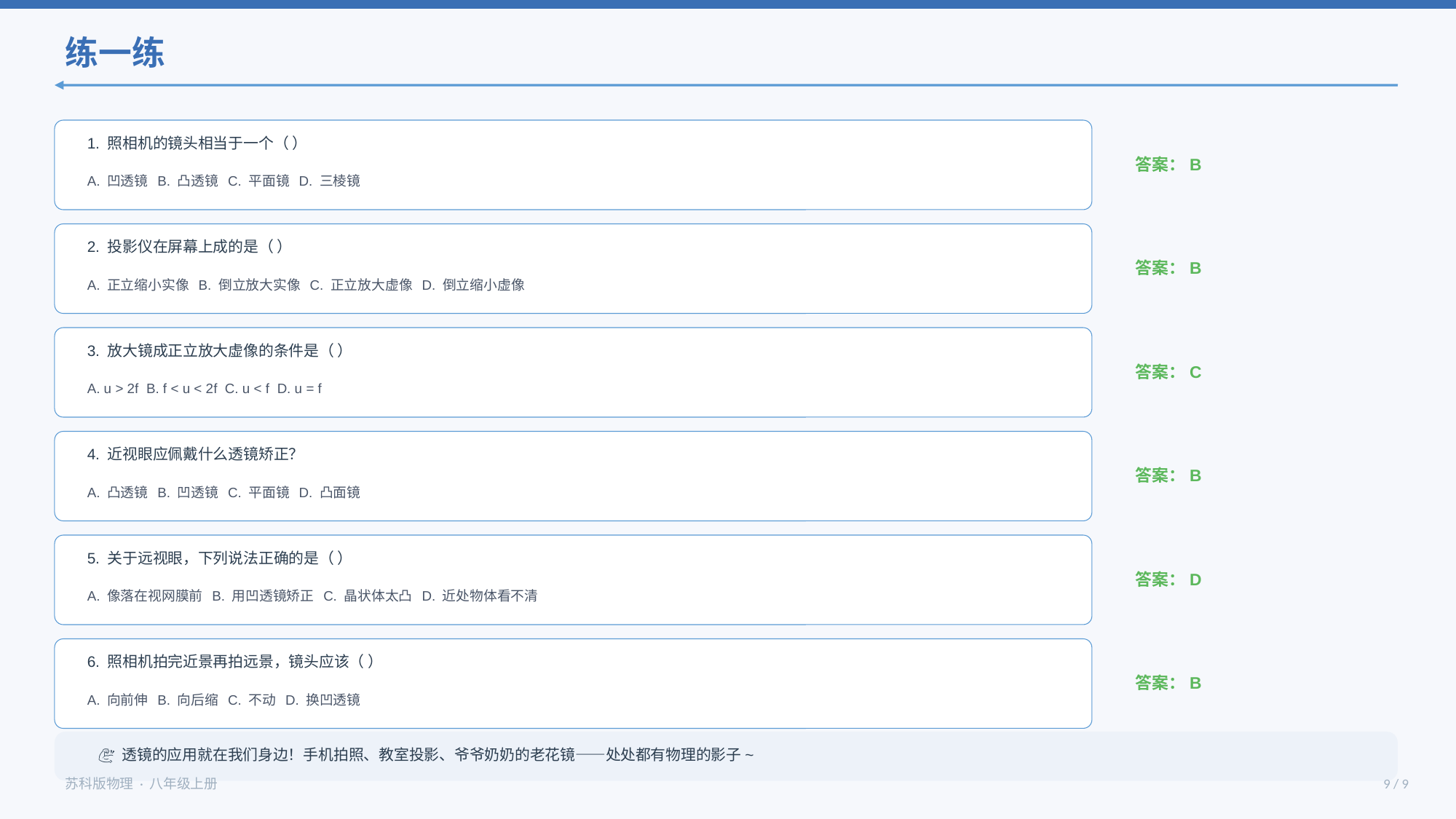

练一练

1. 照相机的镜头相当于一个（ ）
答案：B
A. 凹透镜  B. 凸透镜  C. 平面镜  D. 三棱镜

2. 投影仪在屏幕上成的是（ ）
答案：B
A. 正立缩小实像  B. 倒立放大实像  C. 正立放大虚像  D. 倒立缩小虚像

3. 放大镜成正立放大虚像的条件是（ ）
答案：C
A. u > 2f  B. f < u < 2f  C. u < f  D. u = f

4. 近视眼应佩戴什么透镜矫正？
答案：B
A. 凸透镜  B. 凹透镜  C. 平面镜  D. 凸面镜

5. 关于远视眼，下列说法正确的是（ ）
答案：D
A. 像落在视网膜前  B. 用凹透镜矫正  C. 晶状体太凸  D. 近处物体看不清

6. 照相机拍完近景再拍远景，镜头应该（ ）
答案：B
A. 向前伸  B. 向后缩  C. 不动  D. 换凹透镜

💪 透镜的应用就在我们身边！手机拍照、教室投影、爷爷奶奶的老花镜——处处都有物理的影子~
苏科版物理 · 八年级上册
9 / 9